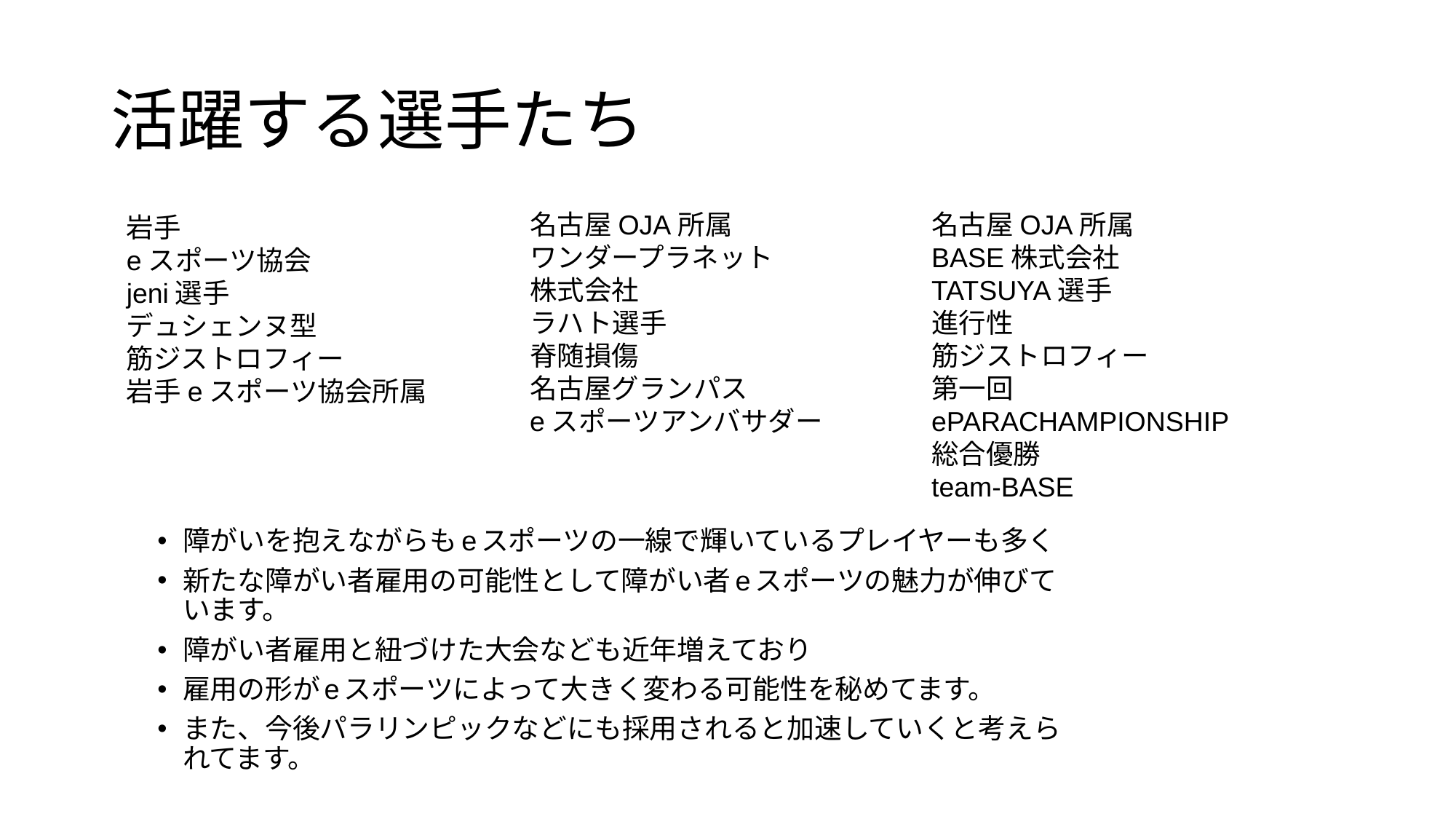

# 活躍する選手たち
名古屋OJA所属
ワンダープラネット
株式会社
ラハト選手
脊随損傷
名古屋グランパス
eスポーツアンバサダー

名古屋OJA所属
BASE株式会社
TATSUYA選手
進行性
筋ジストロフィー
第一回
ePARACHAMPIONSHIP
総合優勝
team-BASE

岩手
eスポーツ協会
jeni選手
デュシェンヌ型
筋ジストロフィー
岩手eスポーツ協会所属

障がいを抱えながらもeスポーツの一線で輝いているプレイヤーも多く
新たな障がい者雇用の可能性として障がい者eスポーツの魅力が伸びています。
障がい者雇用と紐づけた大会なども近年増えており
雇用の形がeスポーツによって大きく変わる可能性を秘めてます。
また、今後パラリンピックなどにも採用されると加速していくと考えられてます。